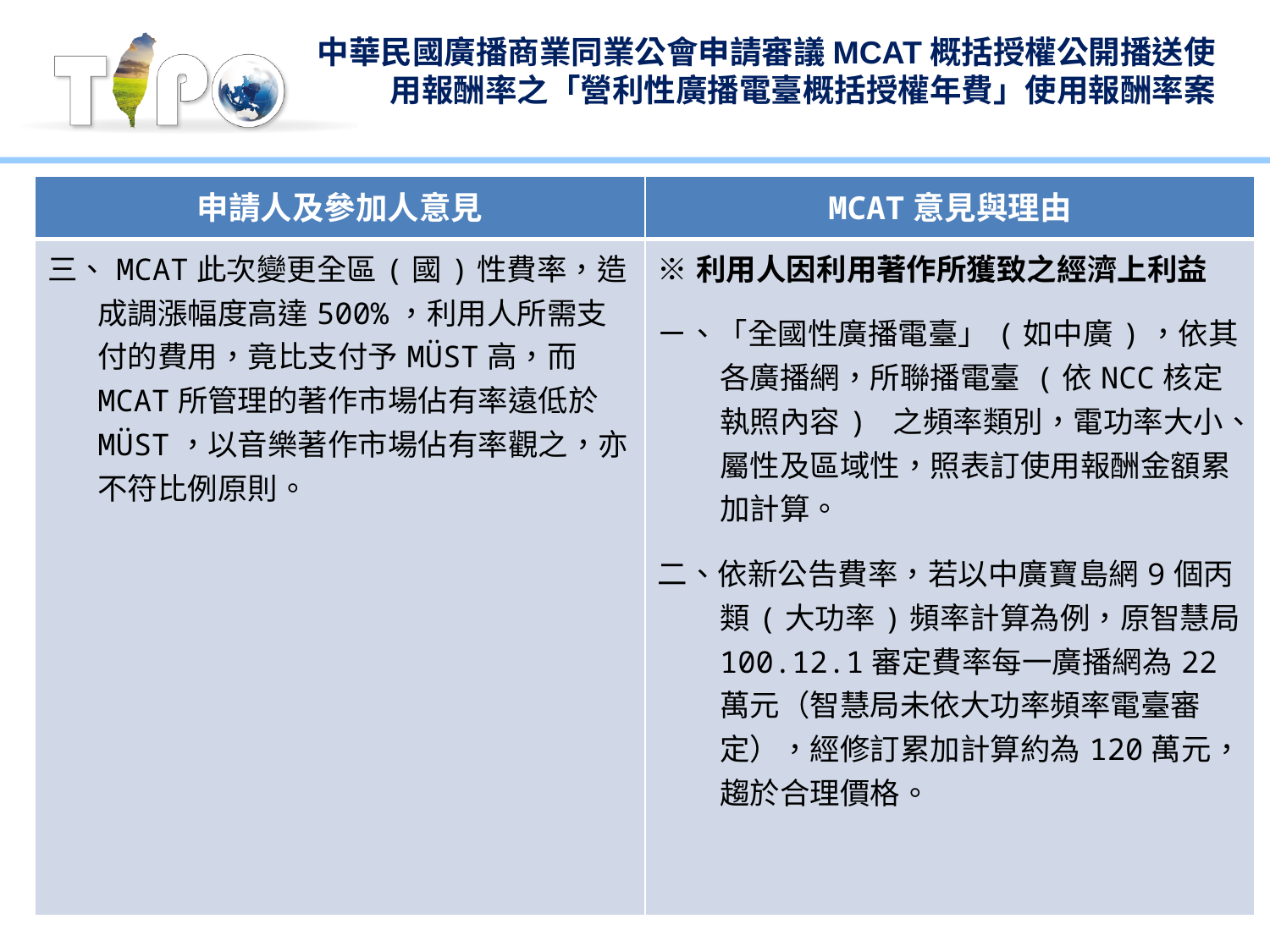

# 中華民國廣播商業同業公會申請審議MCAT概括授權公開播送使用報酬率之「營利性廣播電臺概括授權年費」使用報酬率案
| 申請人及參加人意見 | MCAT意見與理由 |
| --- | --- |
| 三、MCAT此次變更全區(國)性費率，造成調漲幅度高達500%，利用人所需支付的費用，竟比支付予MÜST高，而MCAT所管理的著作市場佔有率遠低於MÜST，以音樂著作市場佔有率觀之，亦不符比例原則。 | ※利用人因利用著作所獲致之經濟上利益 ㄧ、「全國性廣播電臺」(如中廣)，依其各廣播網，所聯播電臺 (依NCC核定執照內容) 之頻率類別，電功率大小、屬性及區域性，照表訂使用報酬金額累加計算。 二、依新公告費率，若以中廣寶島網9個丙類(大功率)頻率計算為例，原智慧局100.12.1審定費率每一廣播網為22萬元（智慧局未依大功率頻率電臺審定），經修訂累加計算約為120萬元，趨於合理價格。 |
4